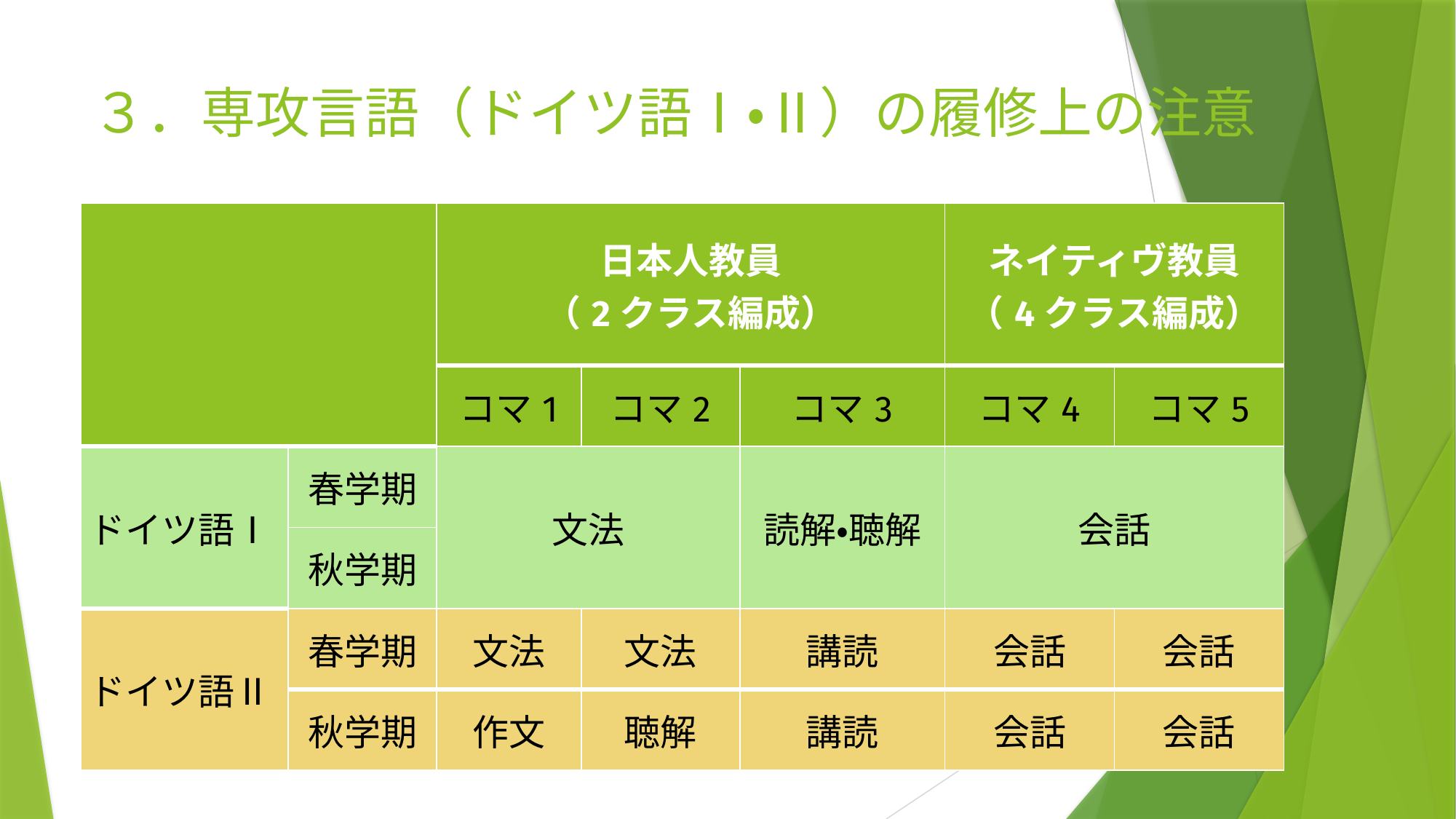

# ３．専攻言語（ドイツ語Ⅰ・Ⅱ）の履修上の注意
|  |  | 日本人教員 （2クラス編成） |  |  | ネイティヴ教員 （4クラス編成） |  |
| --- | --- | --- | --- | --- | --- | --- |
|  |  | コマ1 | コマ2 | コマ3 | コマ4 | コマ5 |
| ドイツ語Ⅰ | 春学期 | 文法 |  | 読解・聴解 | 会話 |  |
|  | 秋学期 |  |  |  |  |  |
| ドイツ語Ⅱ | 春学期 | 文法 | 文法 | 講読 | 会話 | 会話 |
|  | 秋学期 | 作文 | 聴解 | 講読 | 会話 | 会話 |